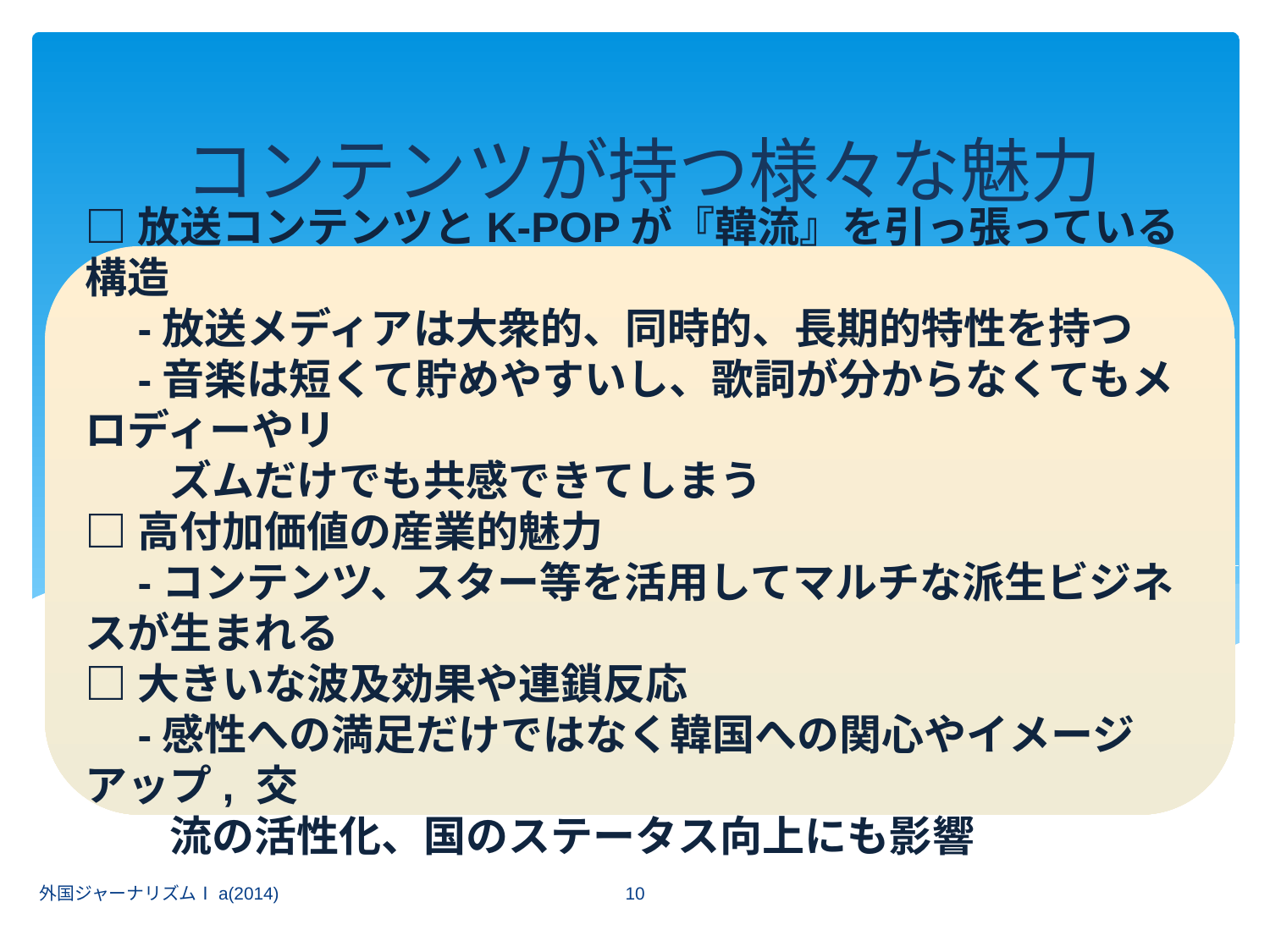

コンテンツが持つ様々な魅力
□放送コンテンツとK-POPが『韓流』を引っ張っている構造
　-放送メディアは大衆的、同時的、長期的特性を持つ
　-音楽は短くて貯めやすいし、歌詞が分からなくてもメロディーやリ
　　ズムだけでも共感できてしまう
□高付加価値の産業的魅力
　-コンテンツ、スター等を活用してマルチな派生ビジネスが生まれる
□大きいな波及効果や連鎖反応
　-感性への満足だけではなく韓国への関心やイメージアップ, 交
　　流の活性化、国のステータス向上にも影響
10
外国ジャーナリズムⅠa(2014)